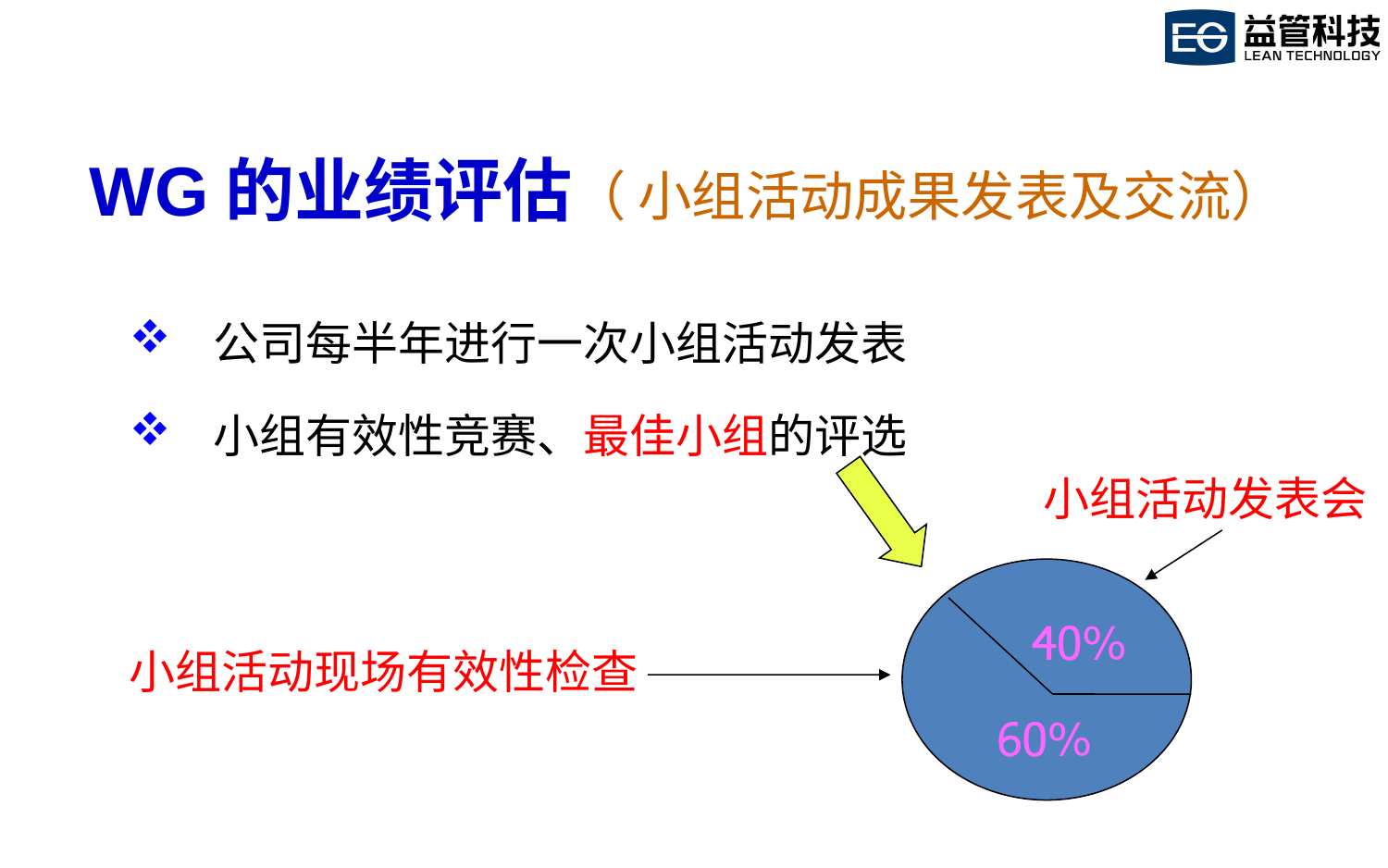

WG的业绩评估（ 小组活动成果发表及交流）
  公司每半年进行一次小组活动发表
  小组有效性竞赛、最佳小组的评选

小组活动发表会

40%
小组活动现场有效性检查

60%